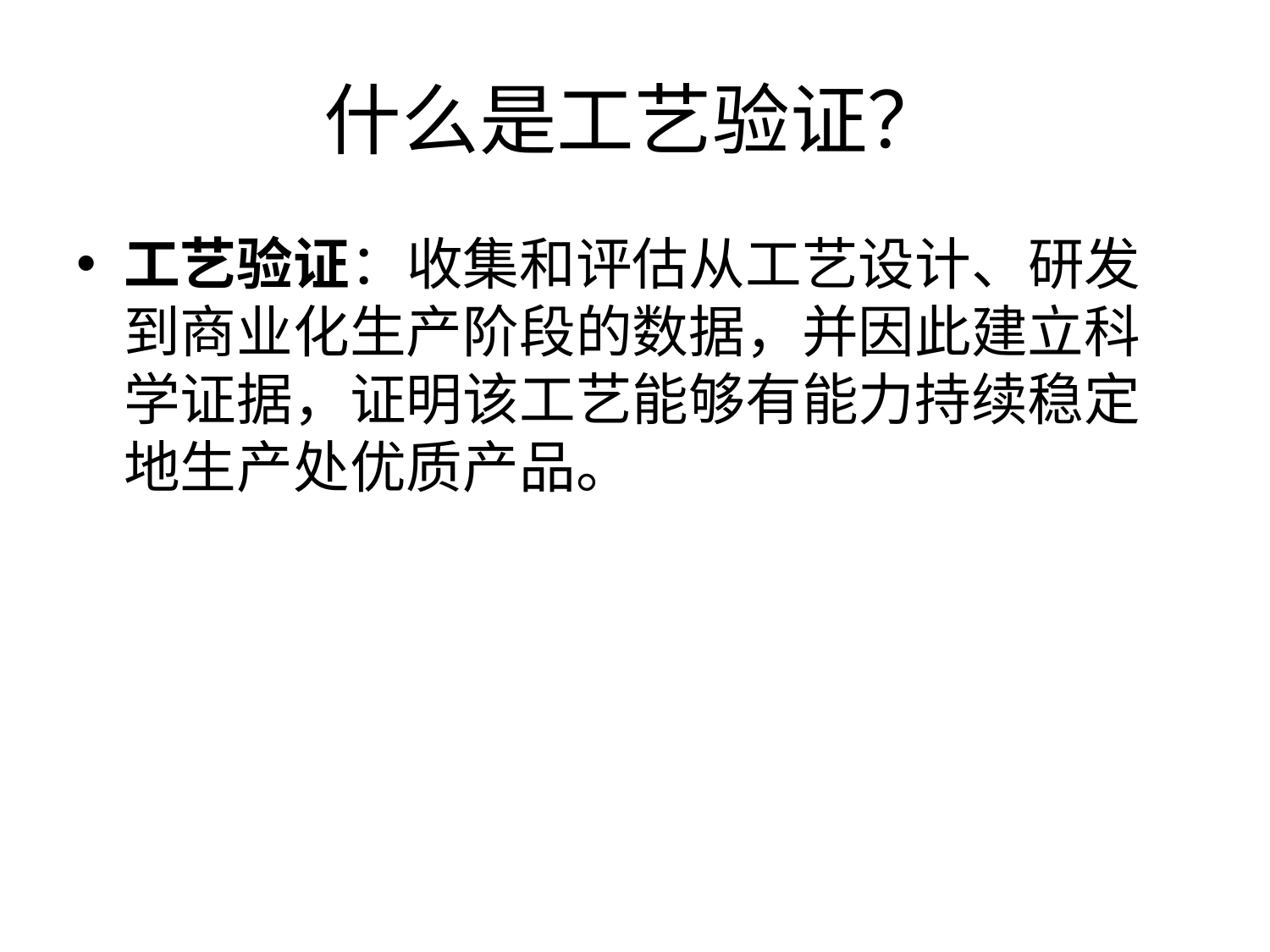

# 什么是工艺验证？
工艺验证：收集和评估从工艺设计、研发到商业化生产阶段的数据，并因此建立科学证据，证明该工艺能够有能力持续稳定地生产处优质产品。